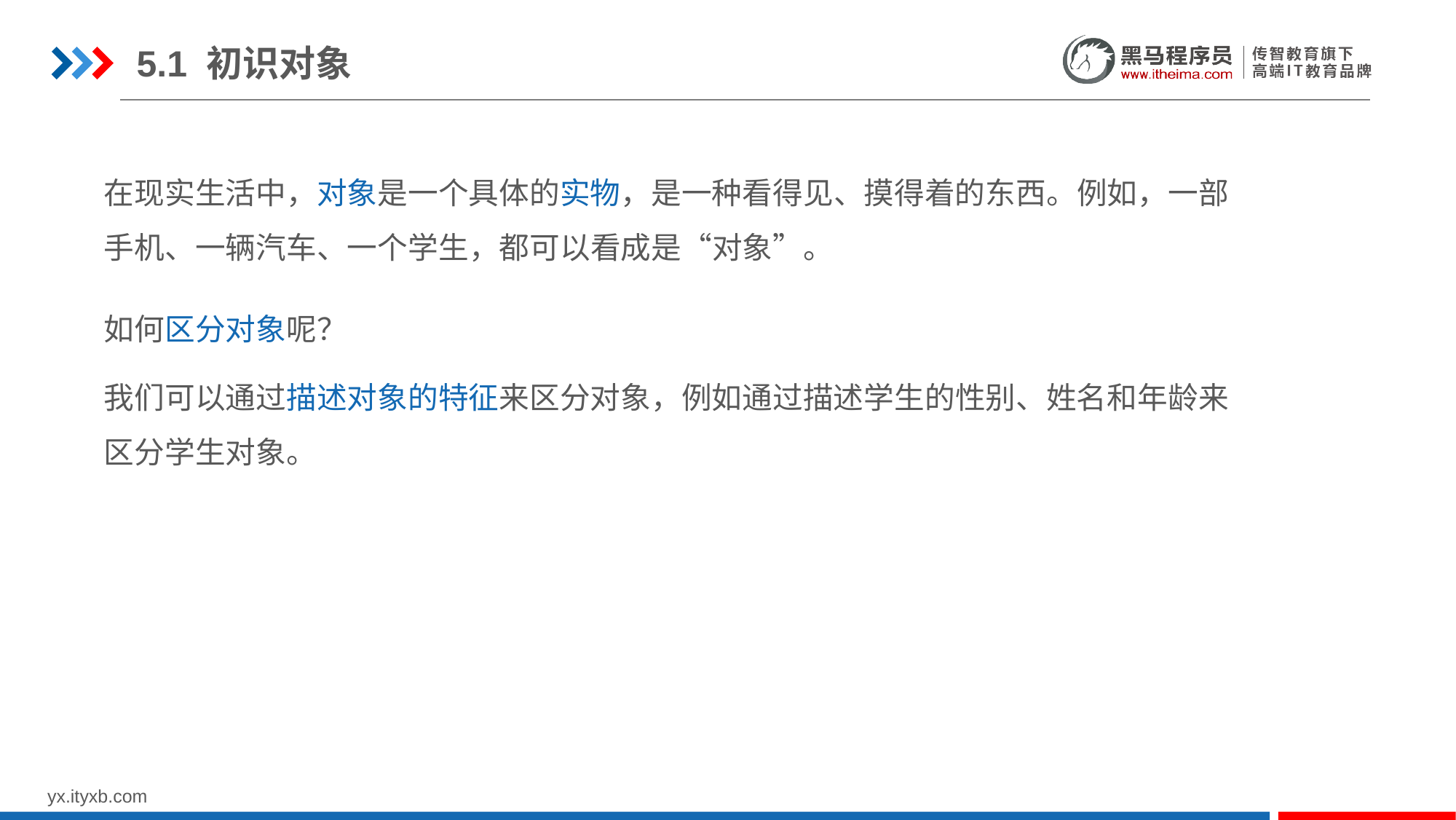

5.1 初识对象
在现实生活中，对象是一个具体的实物，是一种看得见、摸得着的东西。例如，一部手机、一辆汽车、一个学生，都可以看成是“对象”。

如何区分对象呢？

我们可以通过描述对象的特征来区分对象，例如通过描述学生的性别、姓名和年龄来区分学生对象。